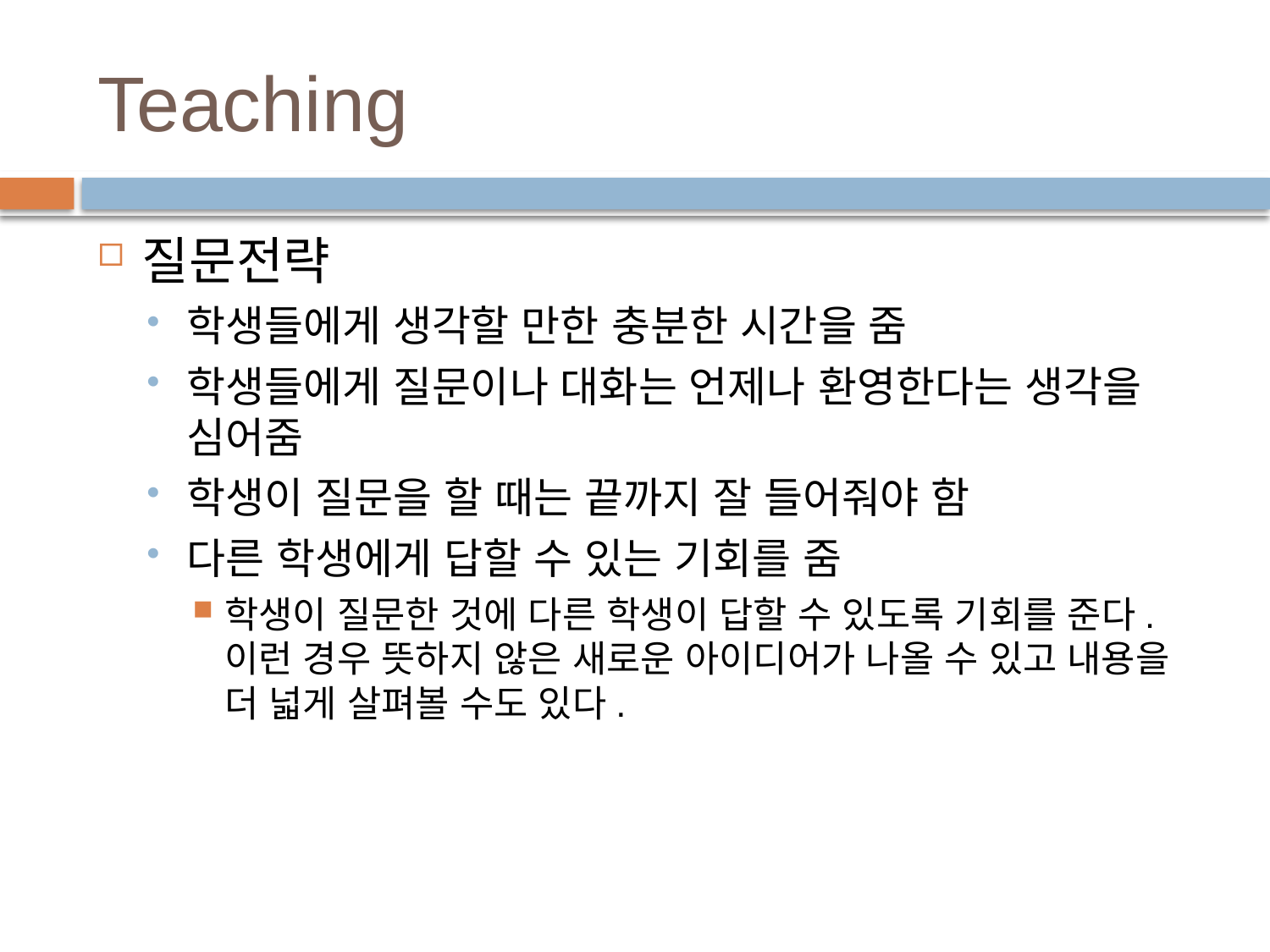

# Teaching
질문전략
학생들에게 생각할 만한 충분한 시간을 줌
학생들에게 질문이나 대화는 언제나 환영한다는 생각을 심어줌
학생이 질문을 할 때는 끝까지 잘 들어줘야 함
다른 학생에게 답할 수 있는 기회를 줌
학생이 질문한 것에 다른 학생이 답할 수 있도록 기회를 준다. 이런 경우 뜻하지 않은 새로운 아이디어가 나올 수 있고 내용을 더 넓게 살펴볼 수도 있다.